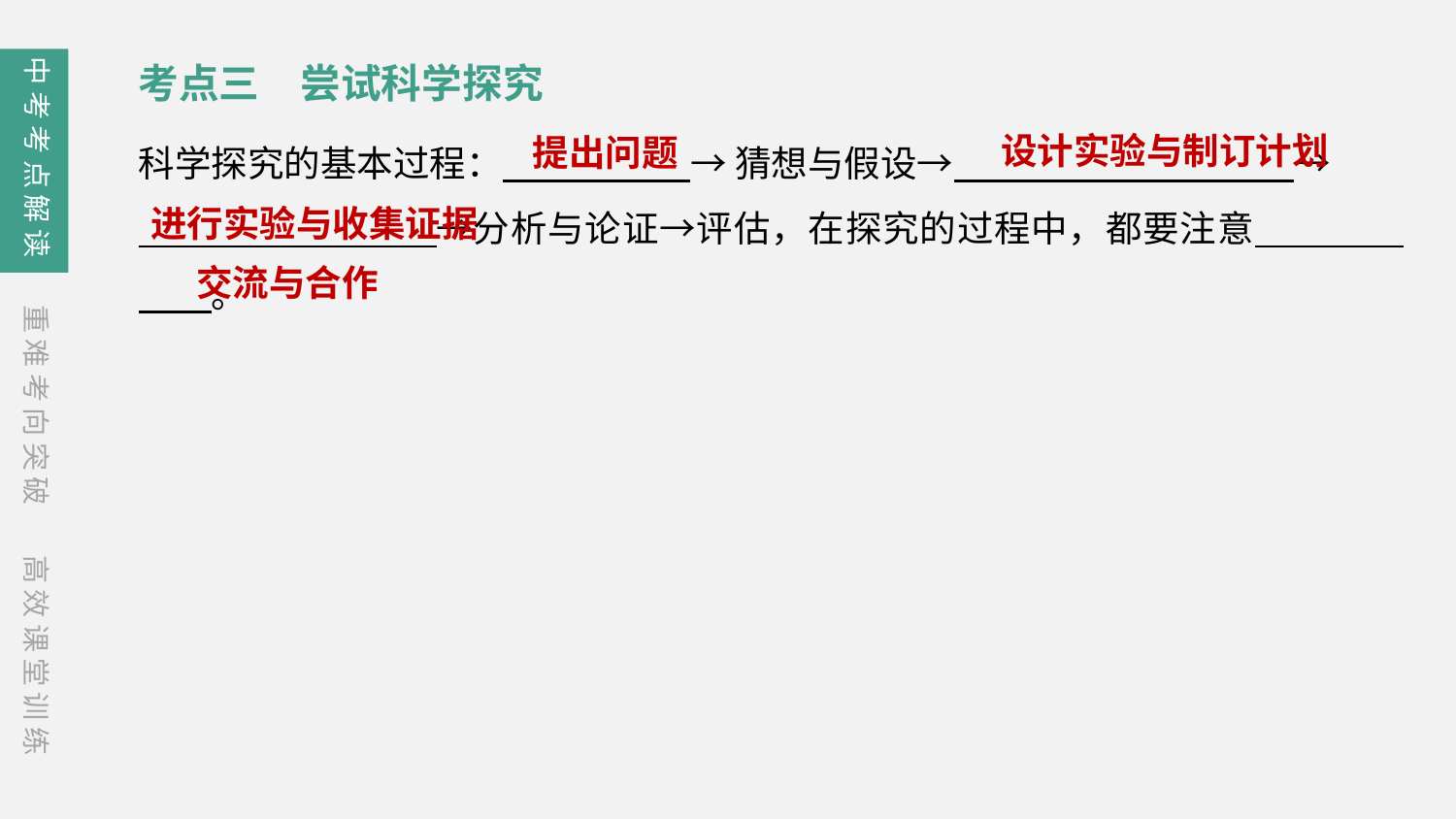

中考考点解读

考点三　尝试科学探究
设计实验与制订计划
提出问题
科学探究的基本过程：　　              → 猜想与假设→　　　   　   　　　　→
　　　　　　　　→分析与论证→评估，在探究的过程中，都要注意　　　　　　。
进行实验与收集证据
交流与合作
重难考向突破
高效课堂训练